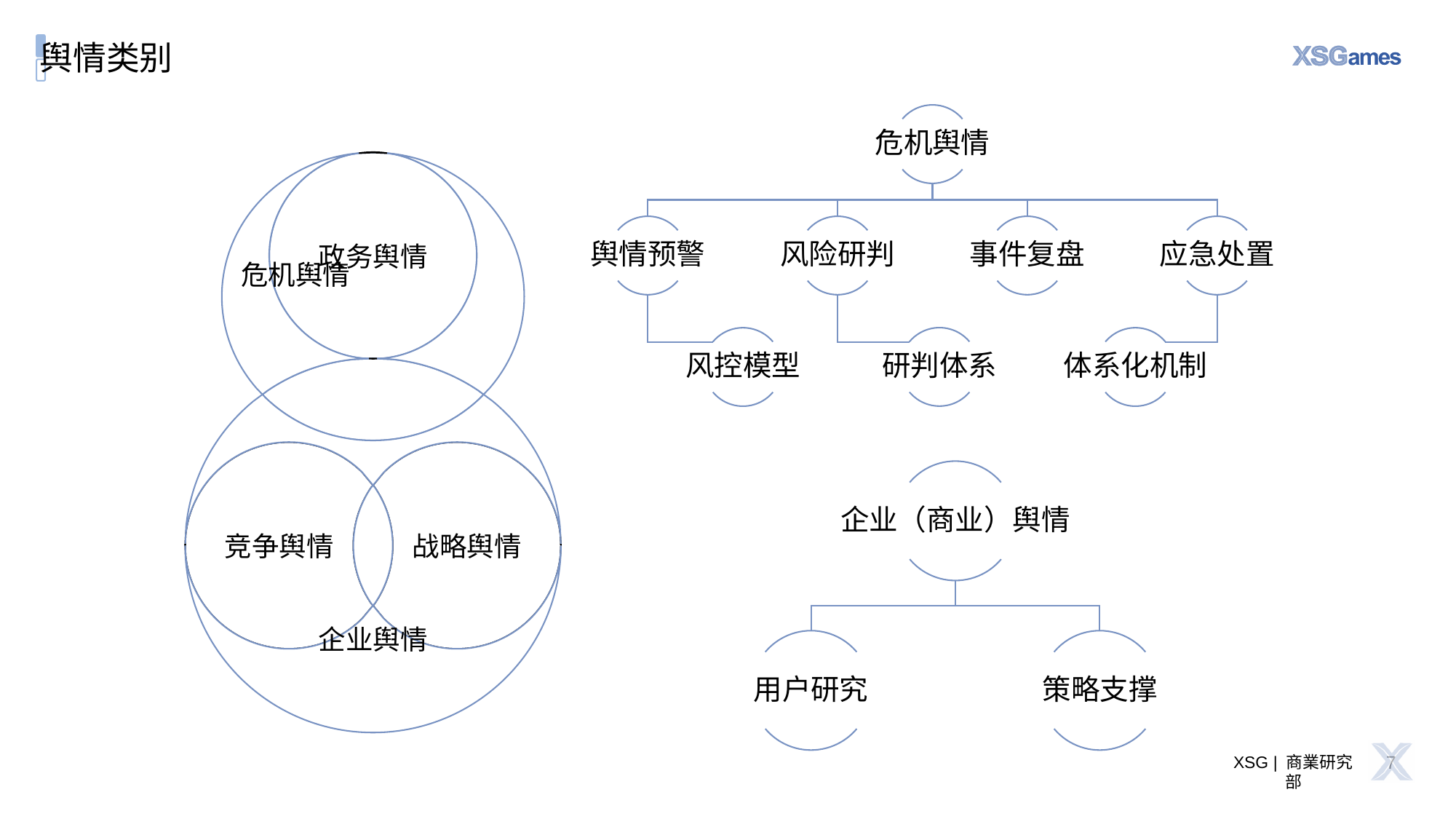

# 舆情类别
危机舆情
舆情预警
风控模型
风险研判
研判体系
事件复盘
应急处置
体系化机制

政务舆情
危机舆情

竞争舆情
战略舆情
企业（商业）舆情
用户研究
策略支撑

企业舆情
7